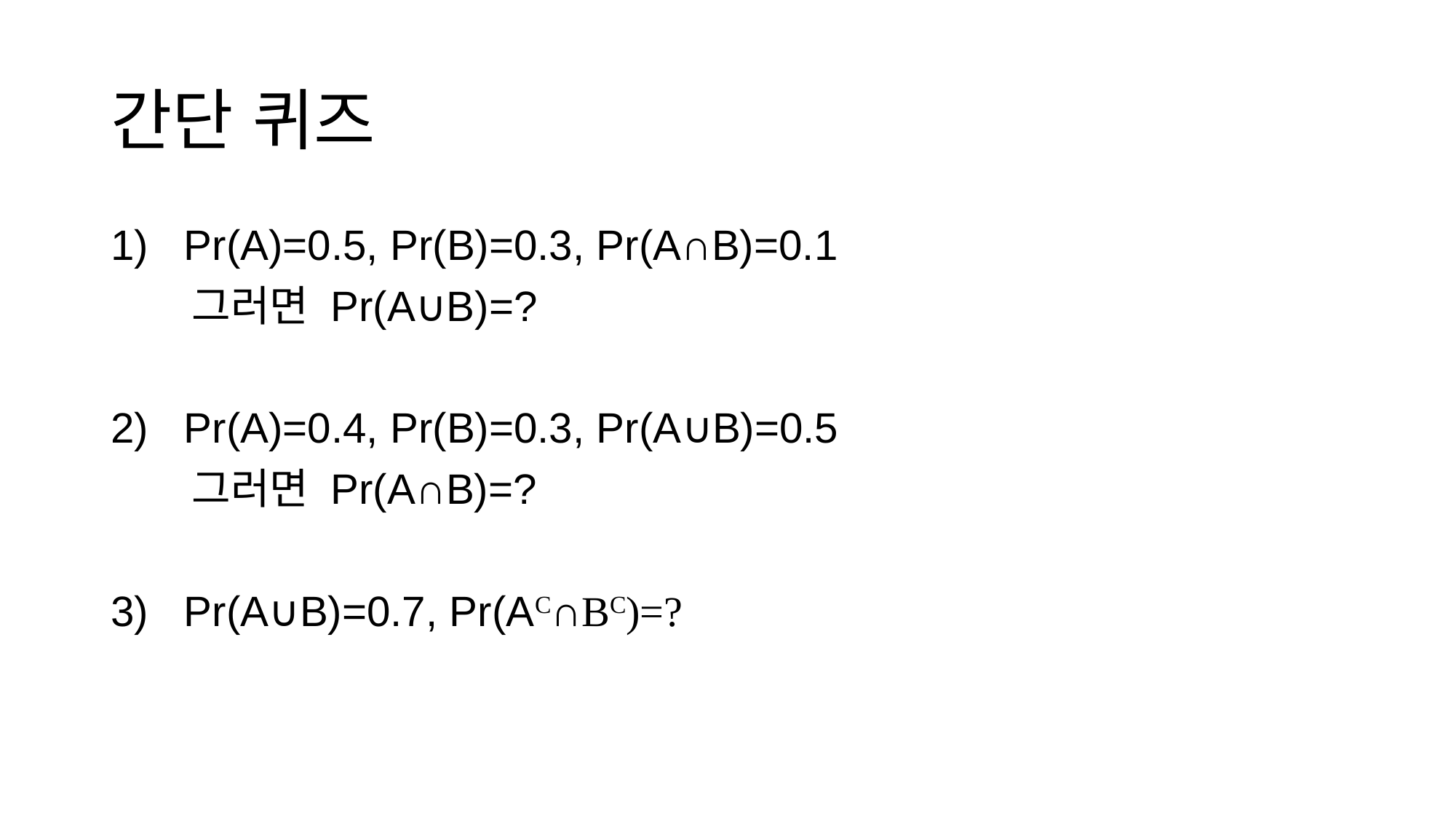

# 간단 퀴즈
1)   Pr(A)=0.5, Pr(B)=0.3, Pr(A∩B)=0.1
      그러면 Pr(A∪B)=?

2)   Pr(A)=0.4, Pr(B)=0.3, Pr(A∪B)=0.5
      그러면 Pr(A∩B)=?

3)   Pr(A∪B)=0.7, Pr(AC∩BC)=?